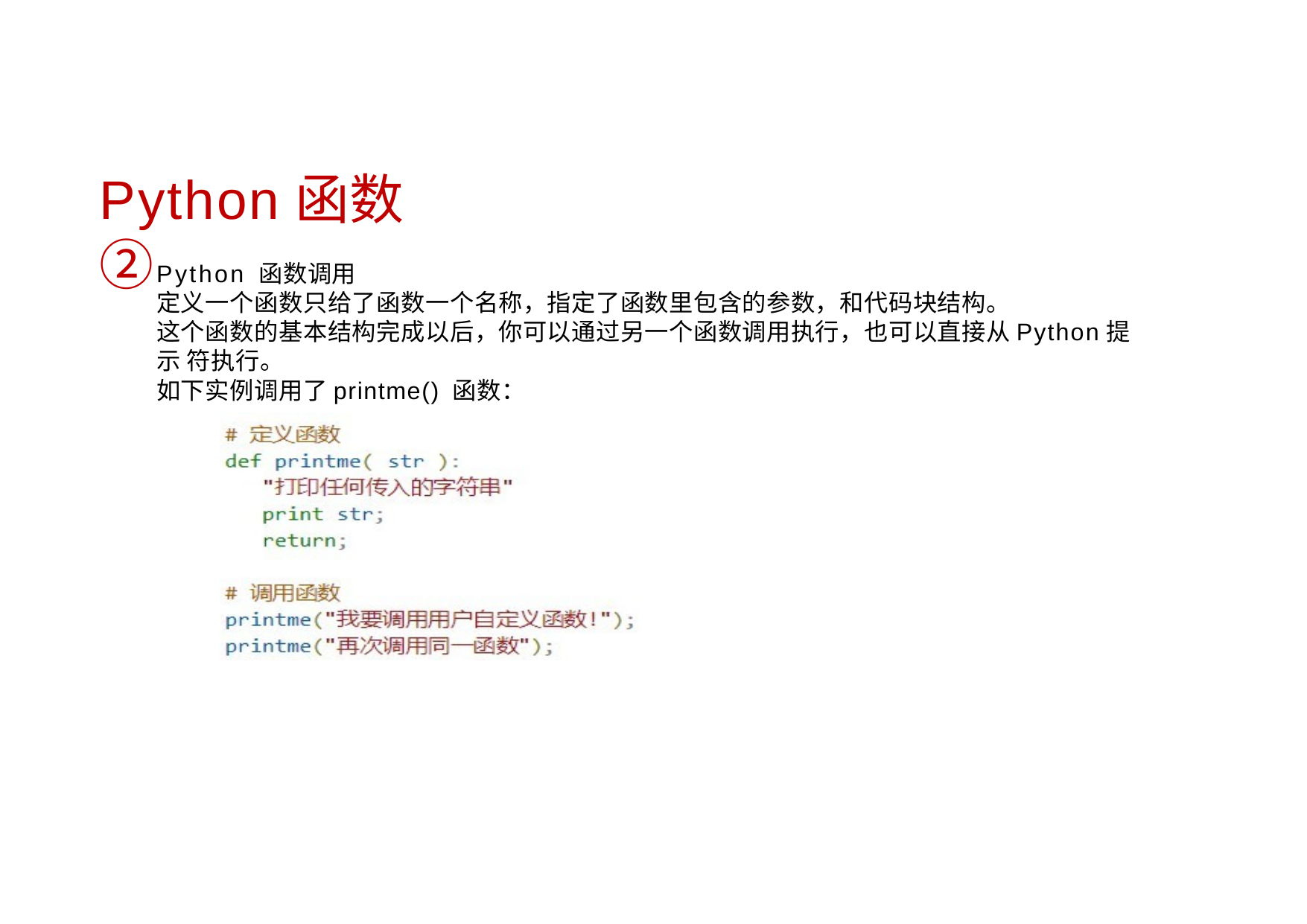

# Python函数②
Python 函数调用
定义一个函数只给了函数一个名称，指定了函数里包含的参数，和代码块结构。
这个函数的基本结构完成以后，你可以通过另一个函数调用执行，也可以直接从Python提示 符执行。
如下实例调用了printme() 函数：